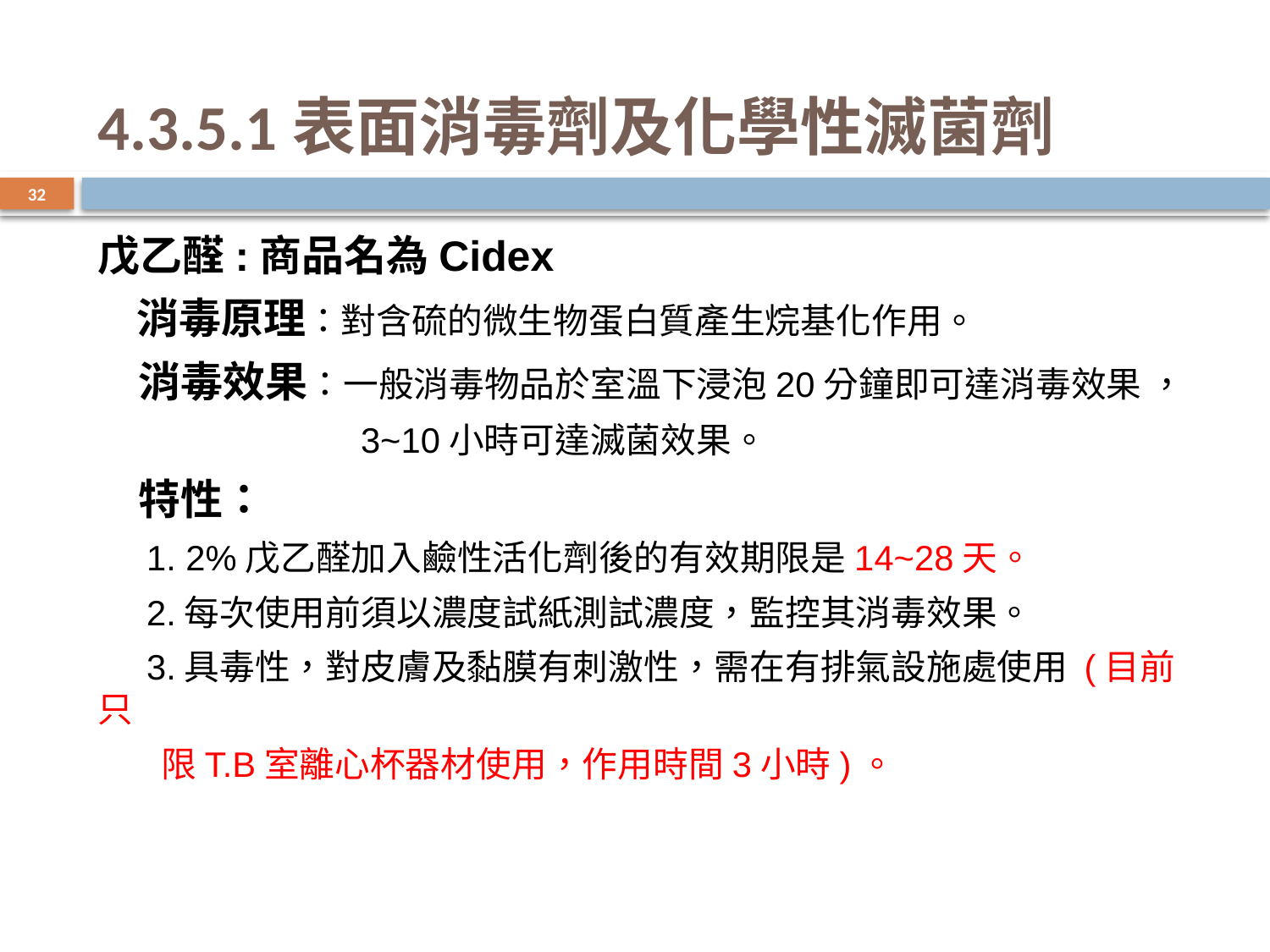

# 4.3.5.1表面消毒劑及化學性滅菌劑
32
戊乙醛:商品名為Cidex
   消毒原理：對含硫的微生物蛋白質產生烷基化作用。
    消毒效果：一般消毒物品於室溫下浸泡20分鐘即可達消毒效果 ，
                           3~10小時可達滅菌效果。
    特性：
     1. 2%戊乙醛加入鹼性活化劑後的有效期限是14~28天。
     2.每次使用前須以濃度試紙測試濃度，監控其消毒效果。
     3.具毒性，對皮膚及黏膜有刺激性，需在有排氣設施處使用 (目前只
       限T.B室離心杯器材使用，作用時間3小時)。